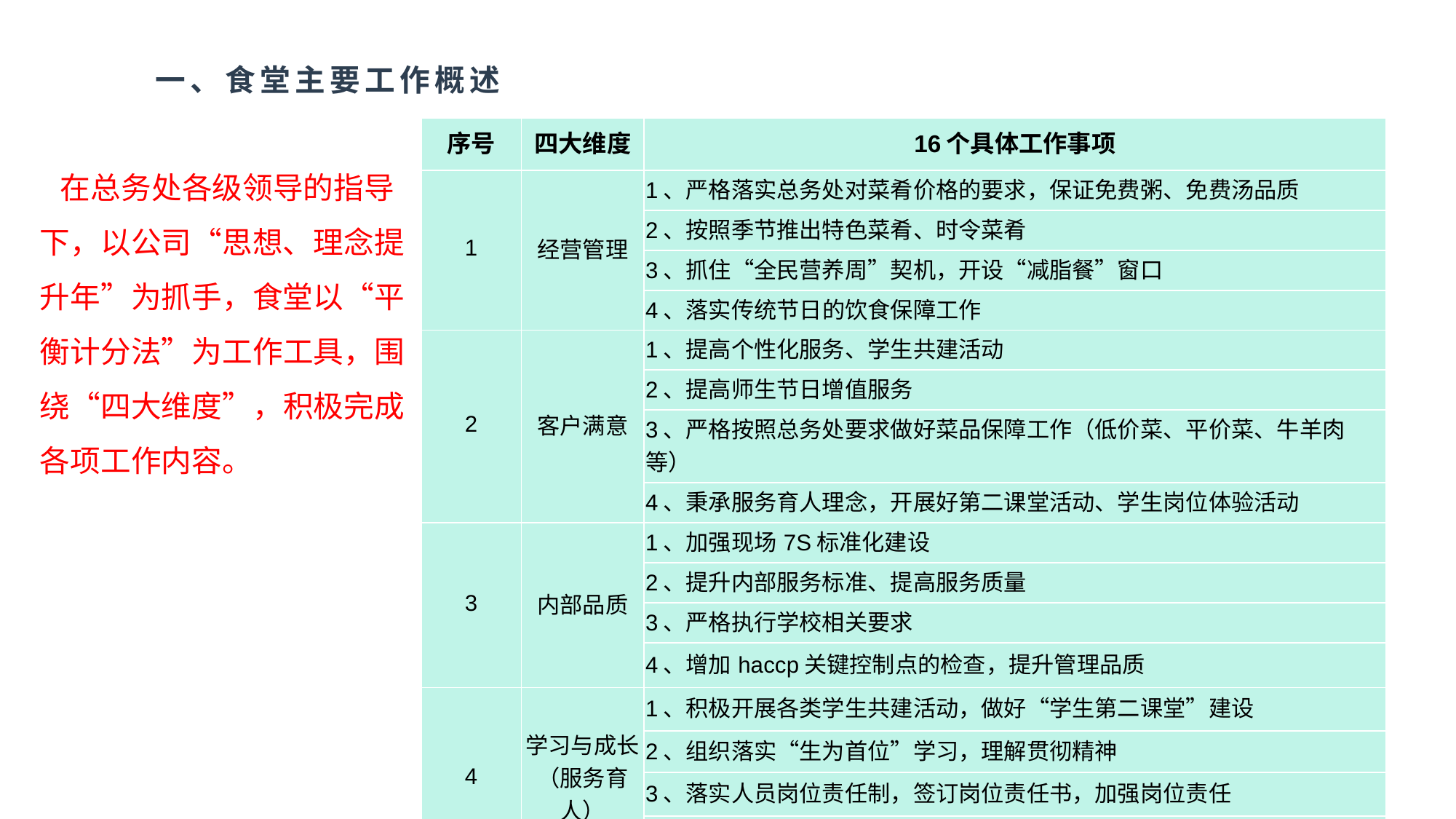

# 一、食堂主要工作概述
| 序号 | 四大维度 | 16个具体工作事项 |
| --- | --- | --- |
| 1 | 经营管理 | 1、严格落实总务处对菜肴价格的要求，保证免费粥、免费汤品质 |
|  |  | 2、按照季节推出特色菜肴、时令菜肴 |
|  |  | 3、抓住“全民营养周”契机，开设“减脂餐”窗口 |
|  |  | 4、落实传统节日的饮食保障工作 |
| 2 | 客户满意 | 1、提高个性化服务、学生共建活动 |
|  |  | 2、提高师生节日增值服务 |
|  |  | 3、严格按照总务处要求做好菜品保障工作（低价菜、平价菜、牛羊肉等） |
|  |  | 4、秉承服务育人理念，开展好第二课堂活动、学生岗位体验活动 |
| 3 | 内部品质 | 1、加强现场7S标准化建设 |
|  |  | 2、提升内部服务标准、提高服务质量 |
|  |  | 3、严格执行学校相关要求 |
|  |  | 4、增加haccp关键控制点的检查，提升管理品质 |
| 4 | 学习与成长（服务育人） | 1、积极开展各类学生共建活动，做好“学生第二课堂”建设 |
|  |  | 2、组织落实“生为首位”学习，理解贯彻精神 |
|  |  | 3、落实人员岗位责任制，签订岗位责任书，加强岗位责任 |
|  |  | 4、食堂开展各类培训工作，落实到日常工作中 |
  在总务处各级领导的指导下，以公司“思想、理念提升年”为抓手，食堂以“平衡计分法”为工作工具，围绕“四大维度”，积极完成各项工作内容。